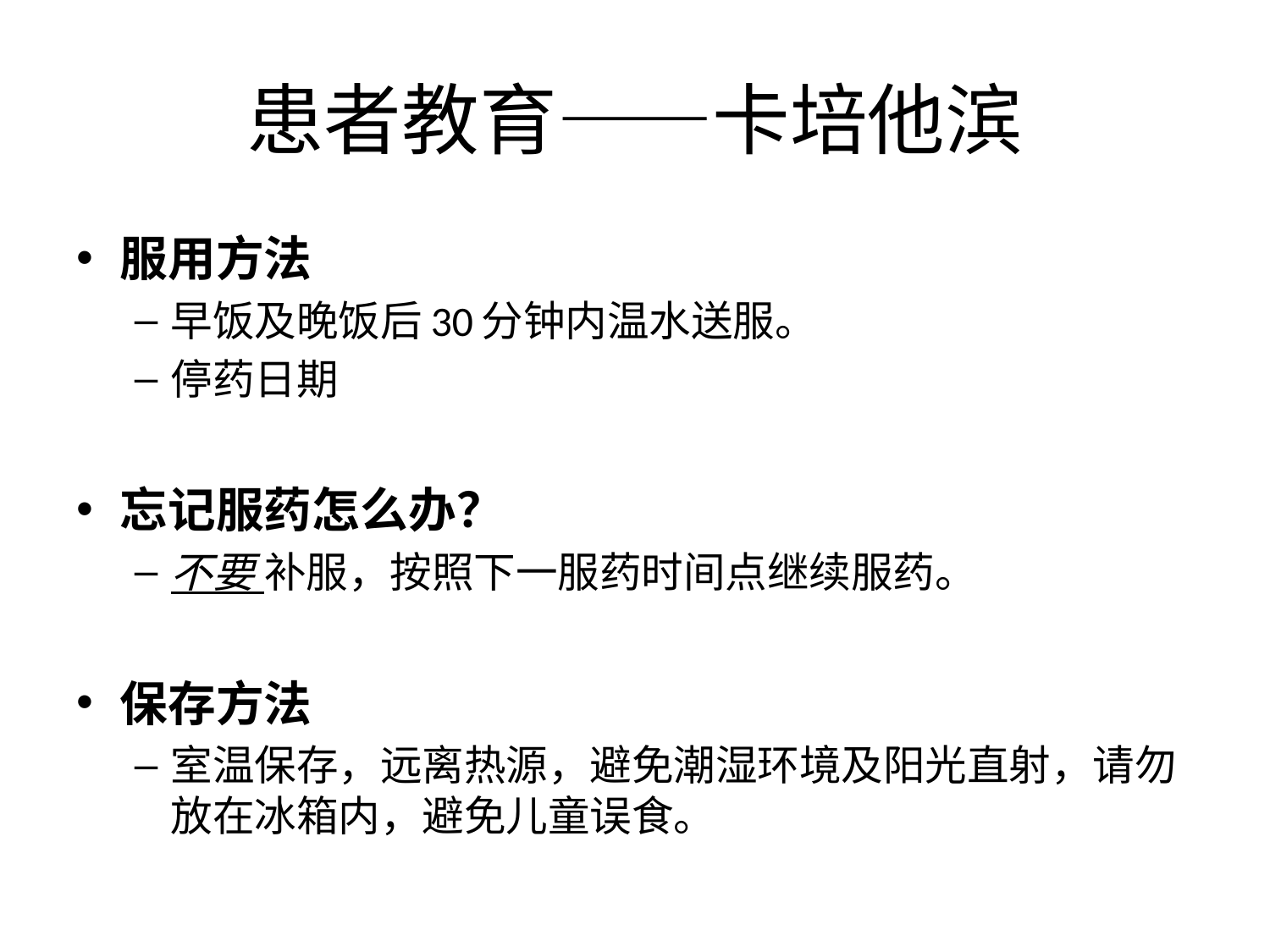

# 患者教育——卡培他滨
服用方法
早饭及晚饭后30分钟内温水送服。
停药日期

忘记服药怎么办？
不要 补服，按照下一服药时间点继续服药。

保存方法
室温保存，远离热源，避免潮湿环境及阳光直射，请勿放在冰箱内，避免儿童误食。